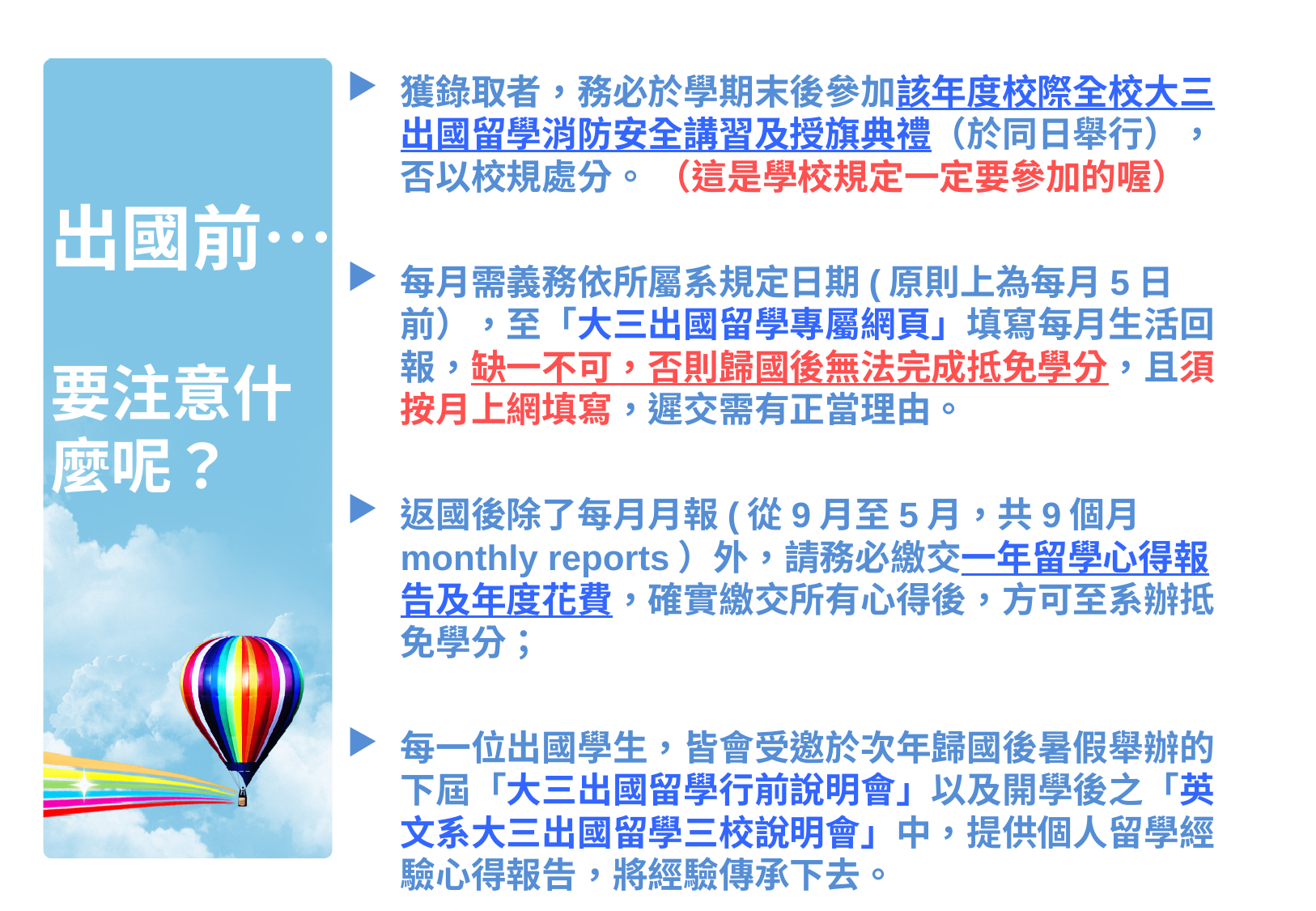

# 出國前… 要注意什麼呢？
獲錄取者，務必於學期末後參加該年度校際全校大三出國留學消防安全講習及授旗典禮（於同日舉行），否以校規處分。 （這是學校規定一定要參加的喔）

每月需義務依所屬系規定日期(原則上為每月5日前），至「大三出國留學專屬網頁」填寫每月生活回報，缺一不可，否則歸國後無法完成抵免學分，且須按月上網填寫，遲交需有正當理由。

返國後除了每月月報(從9月至5月，共9個月monthly reports）外，請務必繳交一年留學心得報告及年度花費，確實繳交所有心得後，方可至系辦抵免學分；

每一位出國學生，皆會受邀於次年歸國後暑假舉辦的下屆「大三出國留學行前說明會」以及開學後之「英文系大三出國留學三校說明會」中，提供個人留學經驗心得報告，將經驗傳承下去。